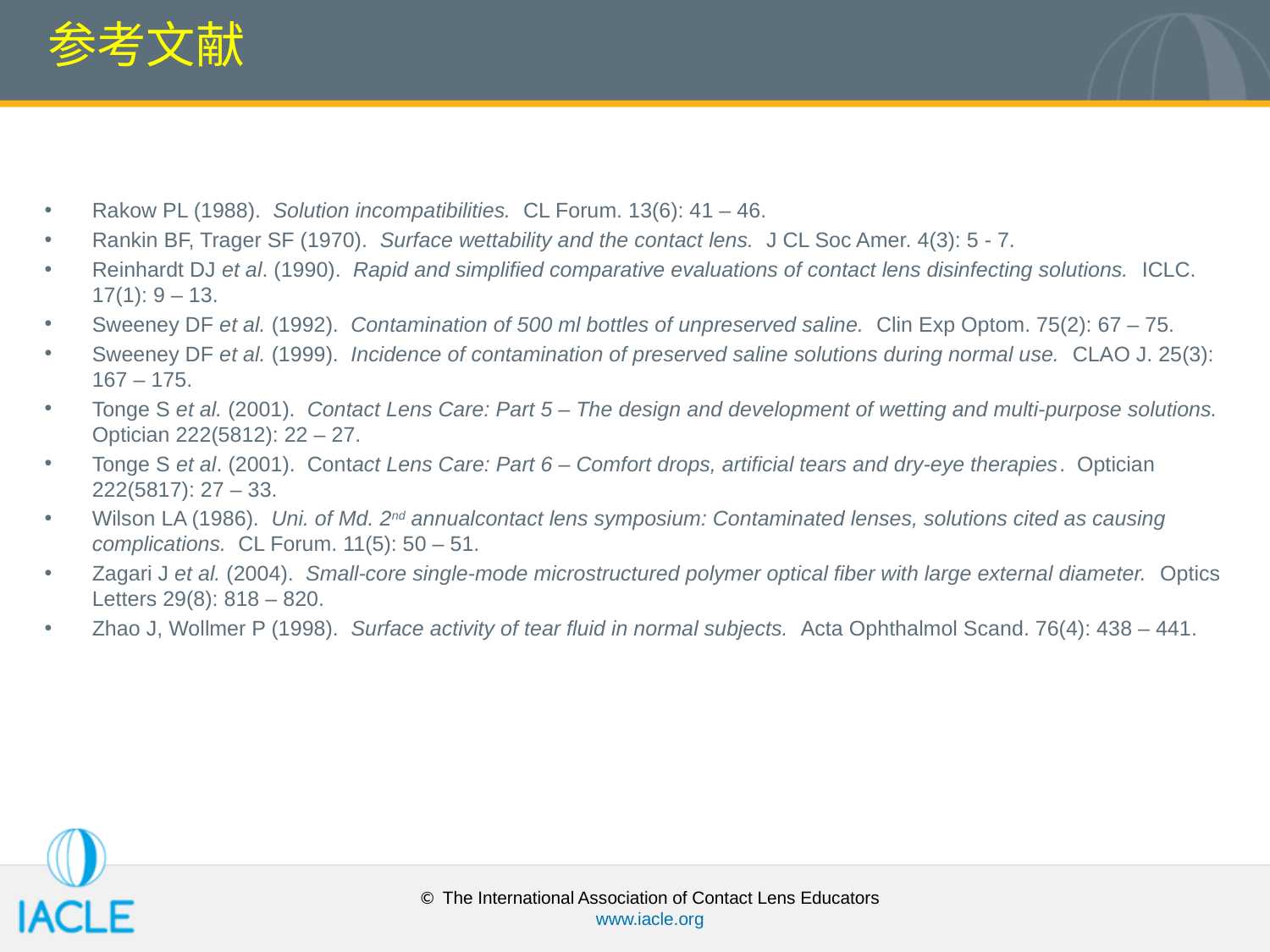

# 参考文献
Rakow PL (1988).  Solution incompatibilities.  CL Forum. 13(6): 41 – 46.
Rankin BF, Trager SF (1970).  Surface wettability and the contact lens.  J CL Soc Amer. 4(3): 5 - 7.
Reinhardt DJ et al. (1990).  Rapid and simplified comparative evaluations of contact lens disinfecting solutions.  ICLC. 17(1): 9 – 13.
Sweeney DF et al. (1992).  Contamination of 500 ml bottles of unpreserved saline.  Clin Exp Optom. 75(2): 67 – 75.
Sweeney DF et al. (1999).  Incidence of contamination of preserved saline solutions during normal use.  CLAO J. 25(3): 167 – 175.
Tonge S et al. (2001).  Contact Lens Care: Part 5 – The design and development of wetting and multi-purpose solutions.  Optician 222(5812): 22 – 27.
Tonge S et al. (2001).  Contact Lens Care: Part 6 – Comfort drops, artificial tears and dry-eye therapies.  Optician 222(5817): 27 – 33.
Wilson LA (1986).  Uni. of Md. 2nd annualcontact lens symposium: Contaminated lenses, solutions cited as causing complications.  CL Forum. 11(5): 50 – 51.
Zagari J et al. (2004).  Small-core single-mode microstructured polymer optical fiber with large external diameter.  Optics Letters 29(8): 818 – 820.
Zhao J, Wollmer P (1998).  Surface activity of tear fluid in normal subjects.  Acta Ophthalmol Scand. 76(4): 438 – 441.

©  The International Association of Contact Lens Educators
www.iacle.org